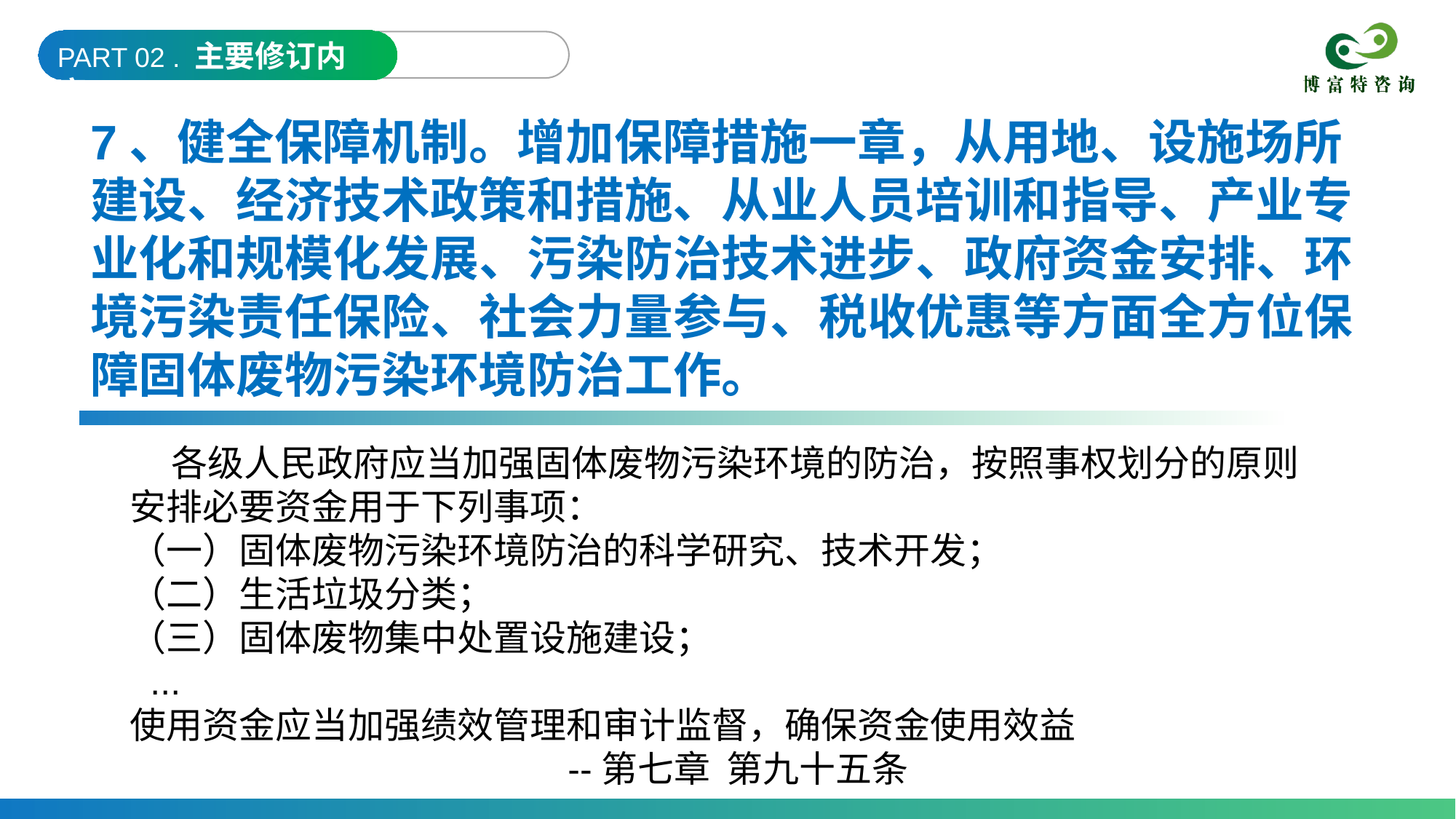

PART 02 . 主要修订内容
7、健全保障机制。增加保障措施一章，从用地、设施场所建设、经济技术政策和措施、从业人员培训和指导、产业专业化和规模化发展、污染防治技术进步、政府资金安排、环境污染责任保险、社会力量参与、税收优惠等方面全方位保障固体废物污染环境防治工作。

    各级人民政府应当加强固体废物污染环境的防治，按照事权划分的原则安排必要资金用于下列事项：
（一）固体废物污染环境防治的科学研究、技术开发；
（二）生活垃圾分类；
（三）固体废物集中处置设施建设；
  ...
使用资金应当加强绩效管理和审计监督，确保资金使用效益
                                           --第七章  第九十五条